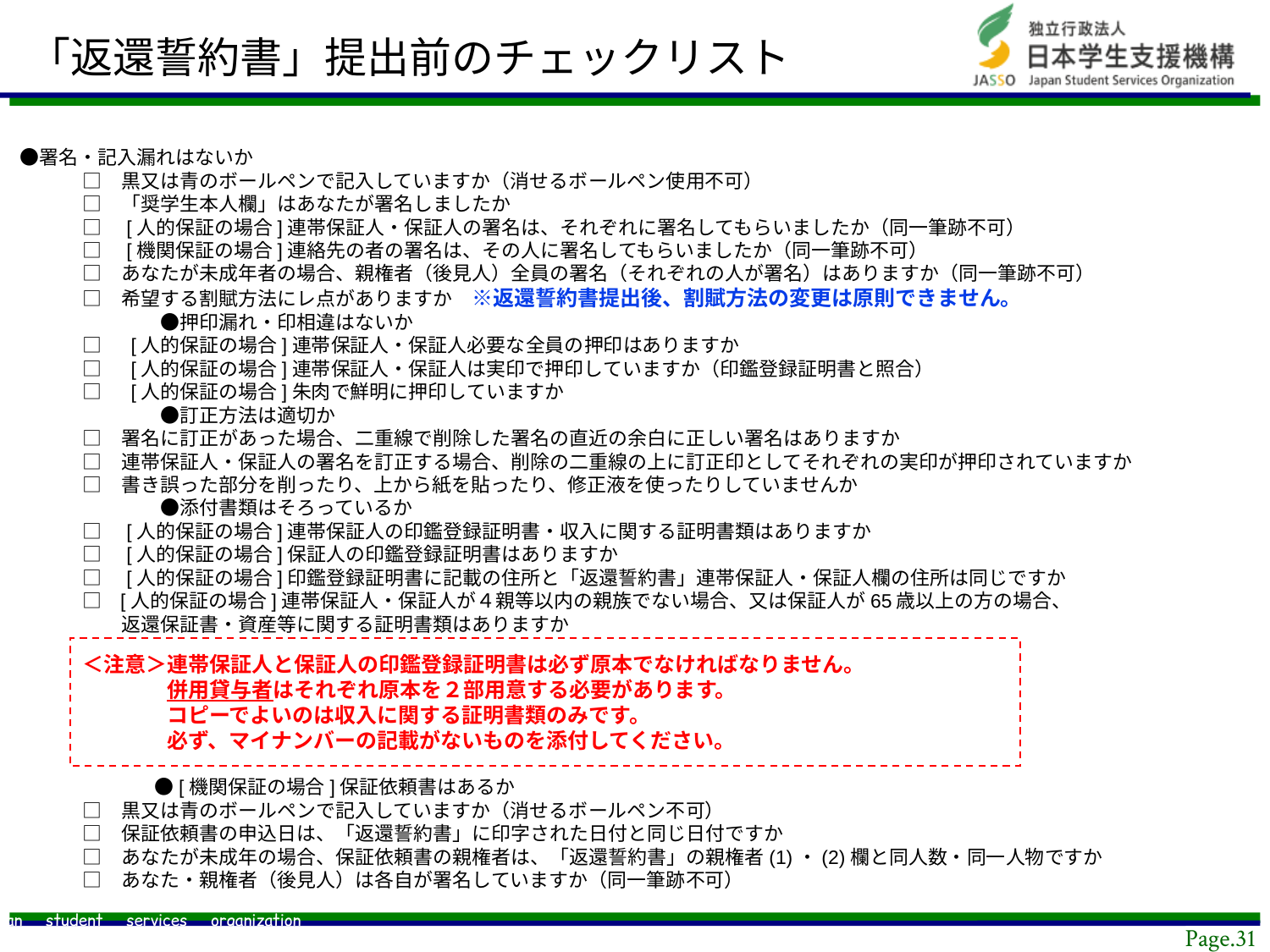

「返還誓約書」提出前のチェックリスト
   　　　　    ●署名・記入漏れはないか
　　　□　黒又は青のボールペンで記入していますか（消せるボールペン使用不可）
　　　□　「奨学生本人欄」はあなたが署名しましたか
　　　□　[人的保証の場合]連帯保証人・保証人の署名は、それぞれに署名してもらいましたか（同一筆跡不可）
　　　□　[機関保証の場合]連絡先の者の署名は、その人に署名してもらいましたか（同一筆跡不可）
　　　□　あなたが未成年者の場合、親権者（後見人）全員の署名（それぞれの人が署名）はありますか（同一筆跡不可）
　　　□　希望する割賦方法にレ点がありますか　※返還誓約書提出後、割賦方法の変更は原則できません。
　　　　　　　●押印漏れ・印相違はないか
　　　□　 [人的保証の場合]連帯保証人・保証人必要な全員の押印はありますか
　　　□　 [人的保証の場合]連帯保証人・保証人は実印で押印していますか（印鑑登録証明書と照合）
　　　□　 [人的保証の場合]朱肉で鮮明に押印していますか
　　　　　　　●訂正方法は適切か
　　　□　署名に訂正があった場合、二重線で削除した署名の直近の余白に正しい署名はありますか
　　　□　連帯保証人・保証人の署名を訂正する場合、削除の二重線の上に訂正印としてそれぞれの実印が押印されていますか
　　　□　書き誤った部分を削ったり、上から紙を貼ったり、修正液を使ったりしていませんか
　　　　　　　●添付書類はそろっているか
　　　□　[人的保証の場合]連帯保証人の印鑑登録証明書・収入に関する証明書類はありますか
　　　□　[人的保証の場合]保証人の印鑑登録証明書はありますか
　　　□　[人的保証の場合]印鑑登録証明書に記載の住所と「返還誓約書」連帯保証人・保証人欄の住所は同じですか
　　　□   [人的保証の場合]連帯保証人・保証人が４親等以内の親族でない場合、又は保証人が65歳以上の方の場合、
　　　　　返還保証書・資産等に関する証明書類はありますか

　　　　　　   ●[機関保証の場合]保証依頼書はあるか
　　　□　黒又は青のボールペンで記入していますか（消せるボールペン不可）
　　　□　保証依頼書の申込日は、「返還誓約書」に印字された日付と同じ日付ですか
　　　□　あなたが未成年の場合、保証依頼書の親権者は、「返還誓約書」の親権者(1)・(2)欄と同人数・同一人物ですか
　　　□　あなた・親権者（後見人）は各自が署名していますか（同一筆跡不可）
＜注意＞連帯保証人と保証人の印鑑登録証明書は必ず原本でなければなりません。
　　　　併用貸与者はそれぞれ原本を２部用意する必要があります。
　　　　コピーでよいのは収入に関する証明書類のみです。
　　　　必ず、マイナンバーの記載がないものを添付してください。